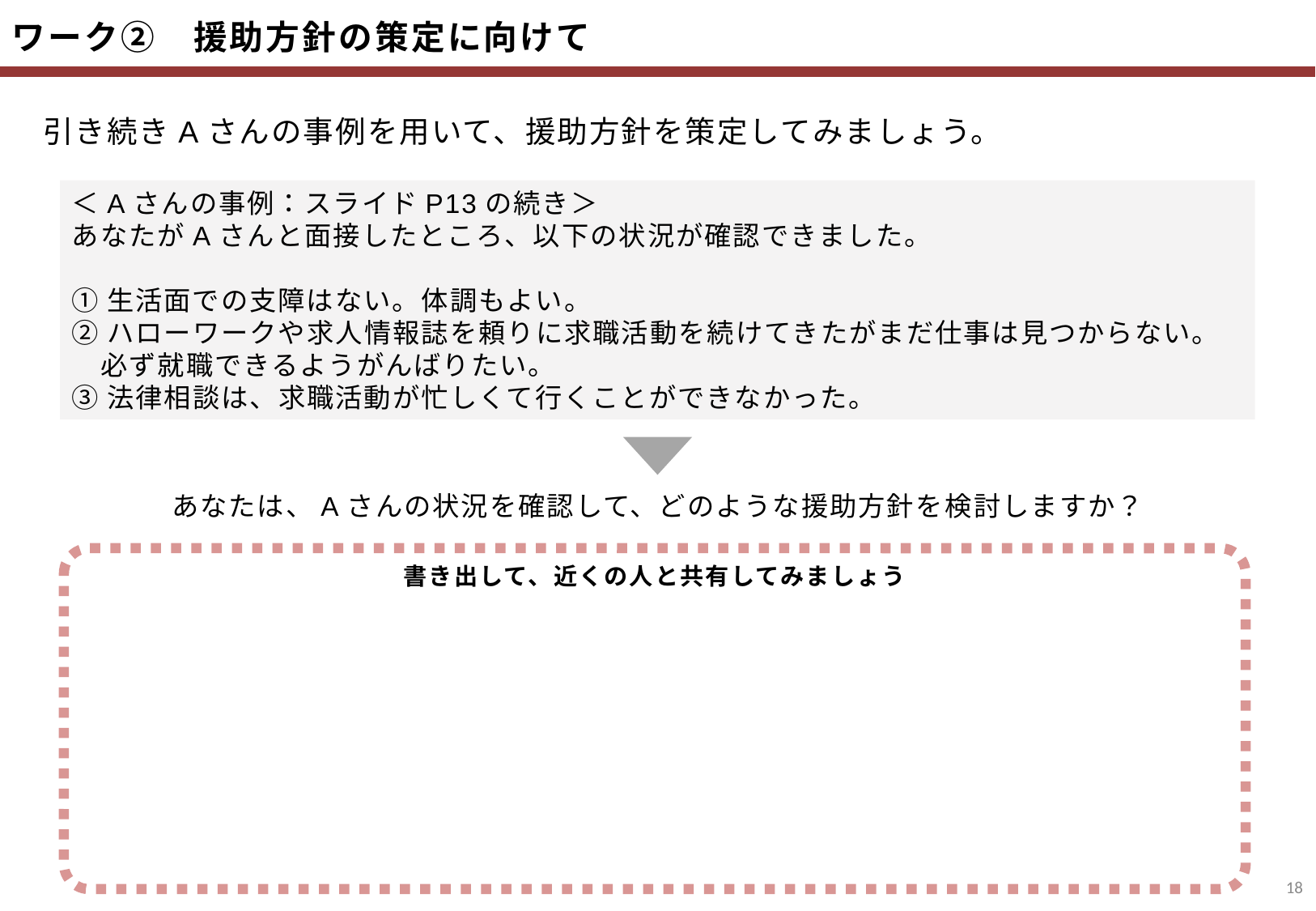

ワーク②　援助方針の策定に向けて
引き続きAさんの事例を用いて、援助方針を策定してみましょう。
＜Aさんの事例：スライドP13の続き＞
あなたがAさんと面接したところ、以下の状況が確認できました。

①生活面での支障はない。体調もよい。
②ハローワークや求人情報誌を頼りに求職活動を続けてきたがまだ仕事は見つからない。
　必ず就職できるようがんばりたい。
③法律相談は、求職活動が忙しくて行くことができなかった。

あなたは、Aさんの状況を確認して、どのような援助方針を検討しますか？
書き出して、近くの人と共有してみましょう
18